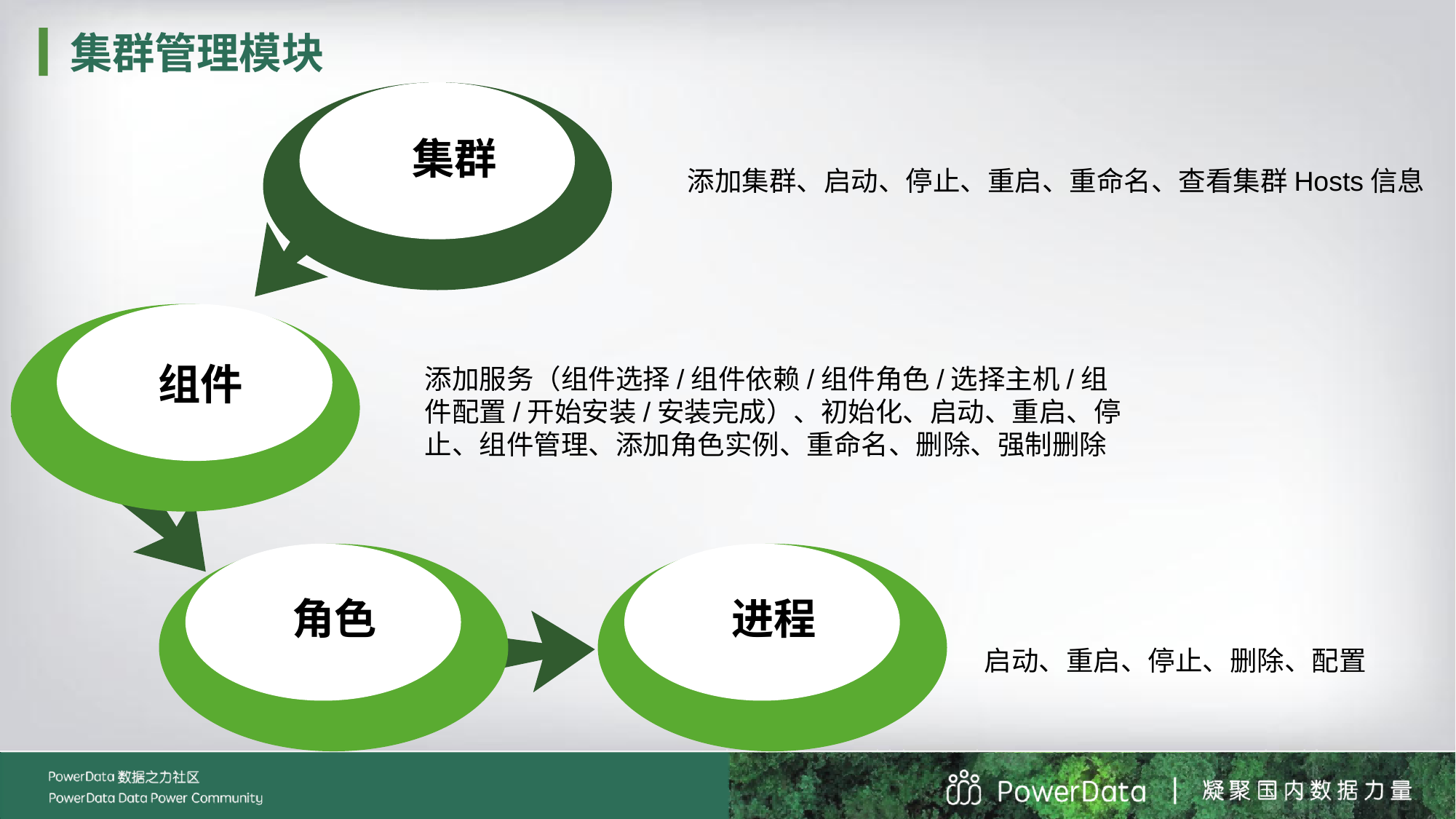

集群管理模块

集群

添加集群、启动、停止、重启、重命名、查看集群Hosts信息

组件
添加服务（组件选择/组件依赖/组件角色/选择主机/组件配置/开始安装/安装完成）、初始化、启动、重启、停止、组件管理、添加角色实例、重命名、删除、强制删除

进程

角色

启动、重启、停止、删除、配置